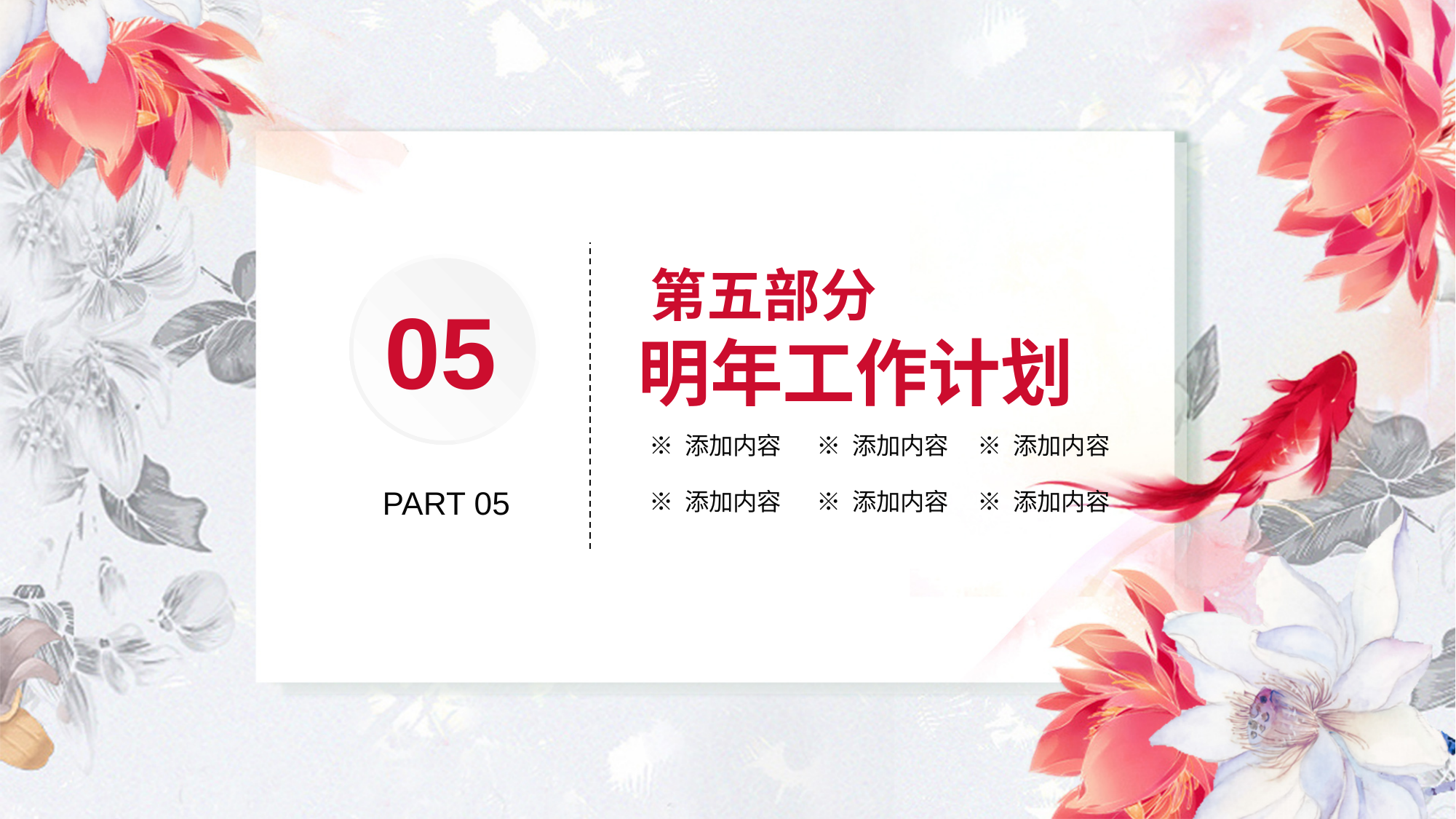

第五部分
明年工作计划

05
※ 添加内容
※ 添加内容
※ 添加内容
※ 添加内容
※ 添加内容
※ 添加内容
PART 05